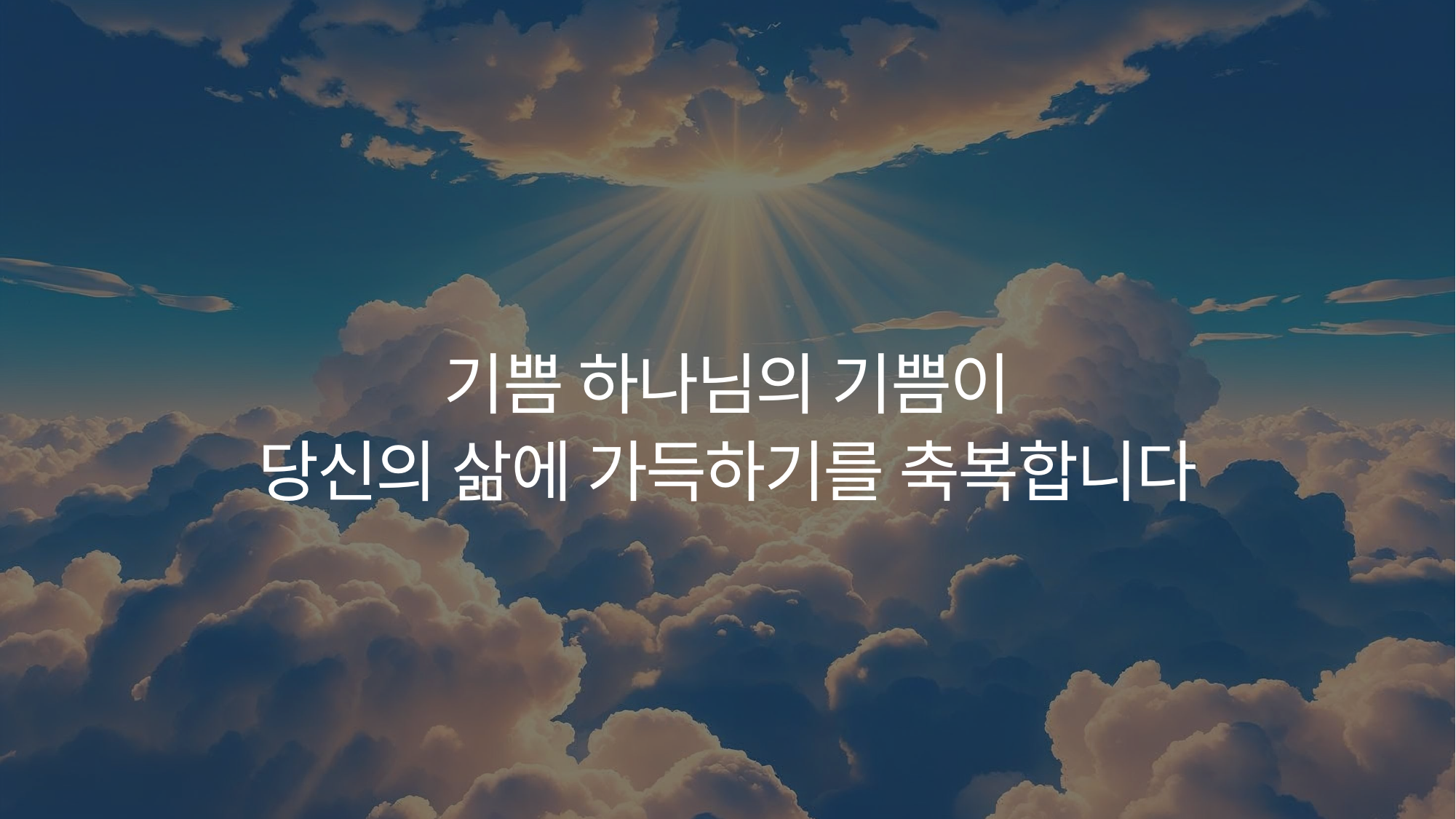

기쁨 하나님의 기쁨이
당신의 삶에 가득하기를 축복합니다